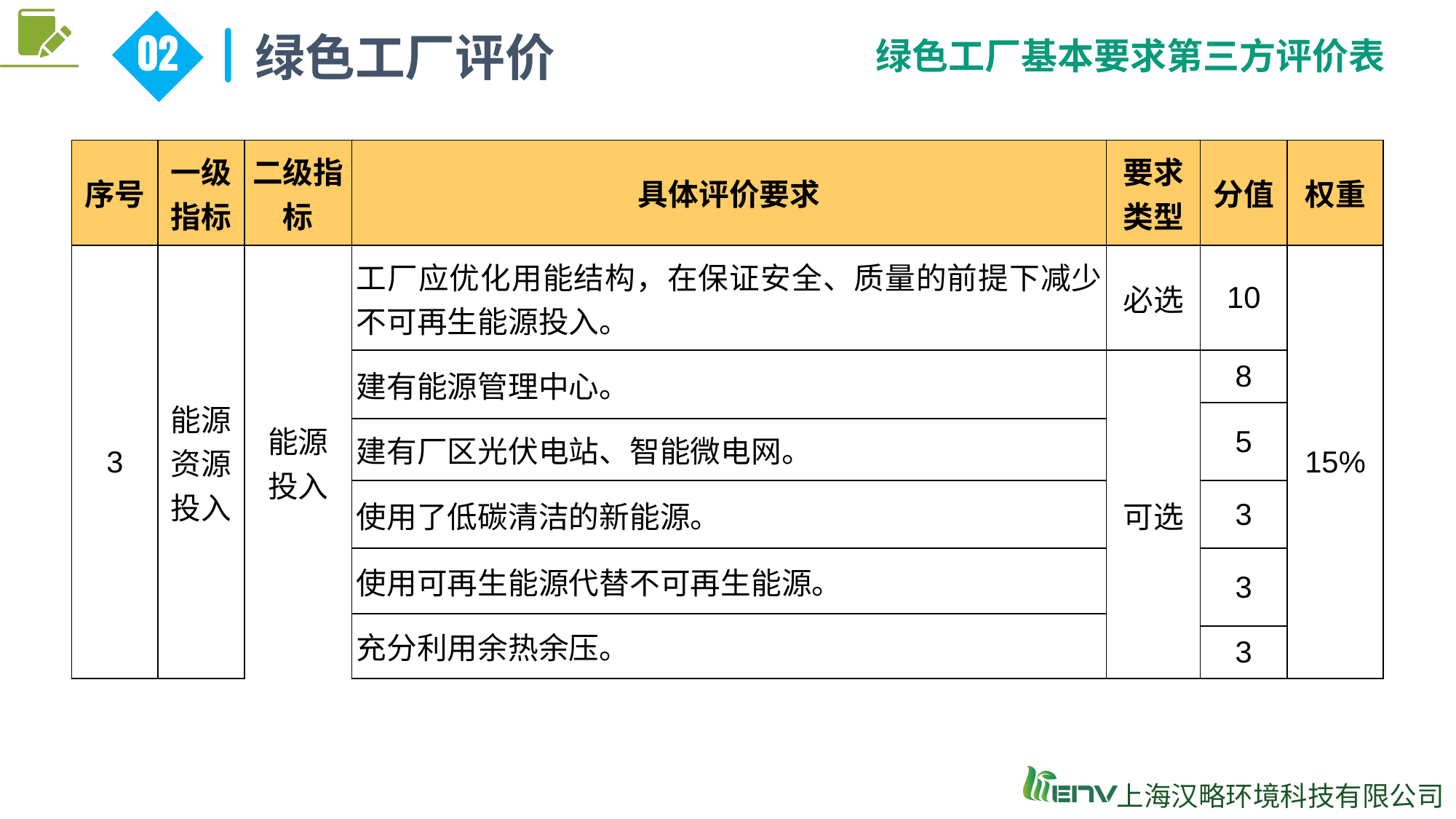

绿色工厂评价

02
绿色工厂基本要求第三方评价表
| 序号 | 一级 指标 | 二级指标 | 具体评价要求 | 要求类型 | 分值 | 权重 |
| --- | --- | --- | --- | --- | --- | --- |
| 3 | 能源资源投入 | 能源 投入 | 工厂应优化用能结构，在保证安全、质量的前提下减少不可再生能源投入。 | 必选 | 10 | 15% |
|  |  |  | 建有能源管理中心。 | 可选 | 8 |  |
|  |  |  | 建有厂区光伏电站、智能微电网。 |  | 5 |  |
|  |  |  | 建有厂区光伏电站、智能微电网。 |  |  |  |
|  |  |  | 使用了低碳清洁的新能源。 |  | 3 |  |
|  |  |  | 使用可再生能源代替不可再生能源。 |  | 3 |  |
|  |  |  | 充分利用余热余压。 |  |  |  |
|  |  |  | 充分利用余热余压。 |  | 3 |  |